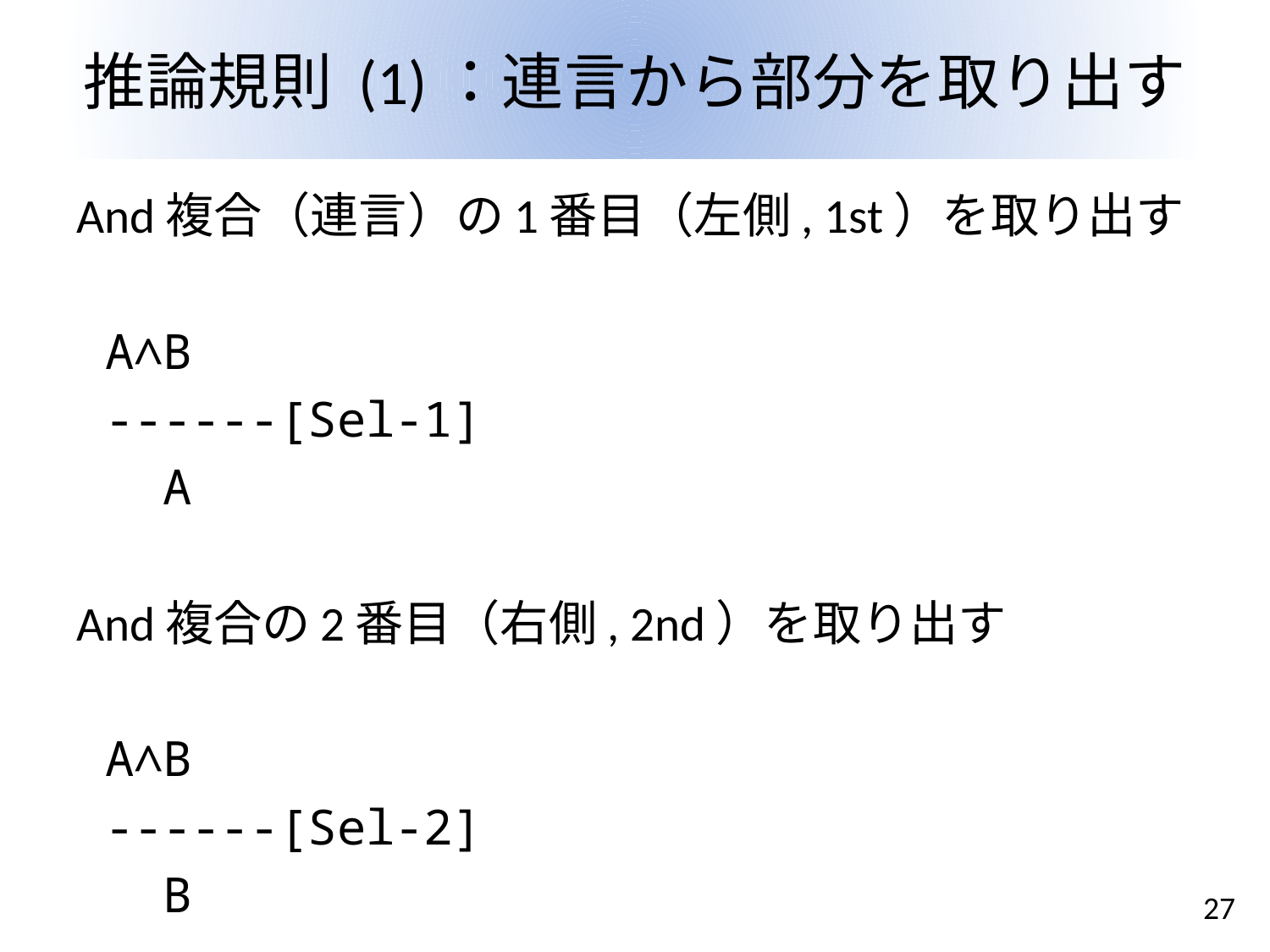

# 推論規則 (1)：連言から部分を取り出す
And複合（連言）の1番目（左側, 1st）を取り出す

 A∧B
 ------[Sel-1]
   A

And複合の2番目（右側, 2nd）を取り出す

 A∧B
 ------[Sel-2]
   B
27